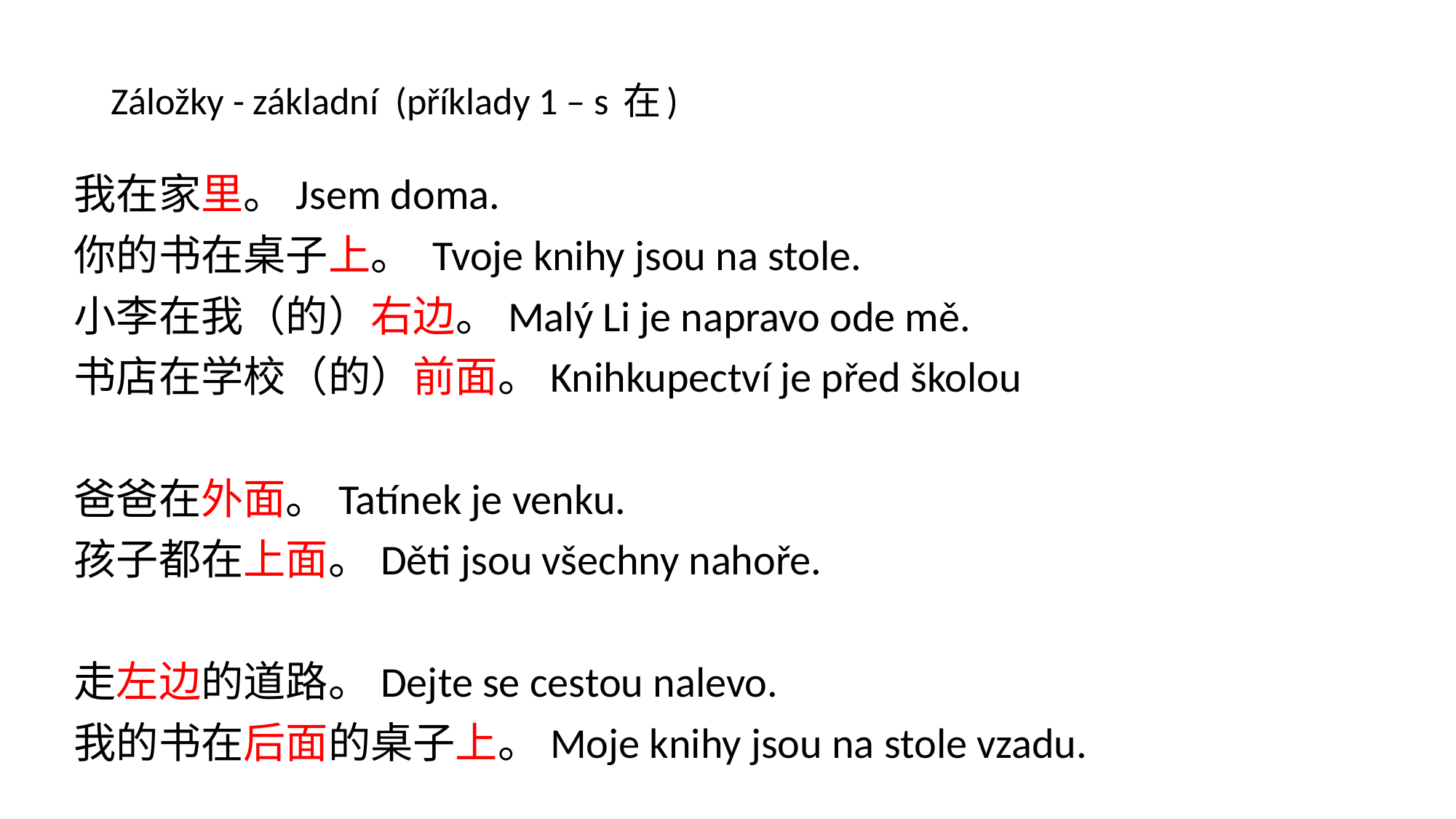

# Záložky - základní  (příklady 1 – s 在)
我在家里。Jsem doma.
你的书在桌子上。 Tvoje knihy jsou na stole.
小李在我（的）右边。Malý Li je napravo ode mě.
书店在学校（的）前面。Knihkupectví je před školou

爸爸在外面。Tatínek je venku.
孩子都在上面。Děti jsou všechny nahoře.

走左边的道路。Dejte se cestou nalevo.
我的书在后面的桌子上。Moje knihy jsou na stole vzadu.